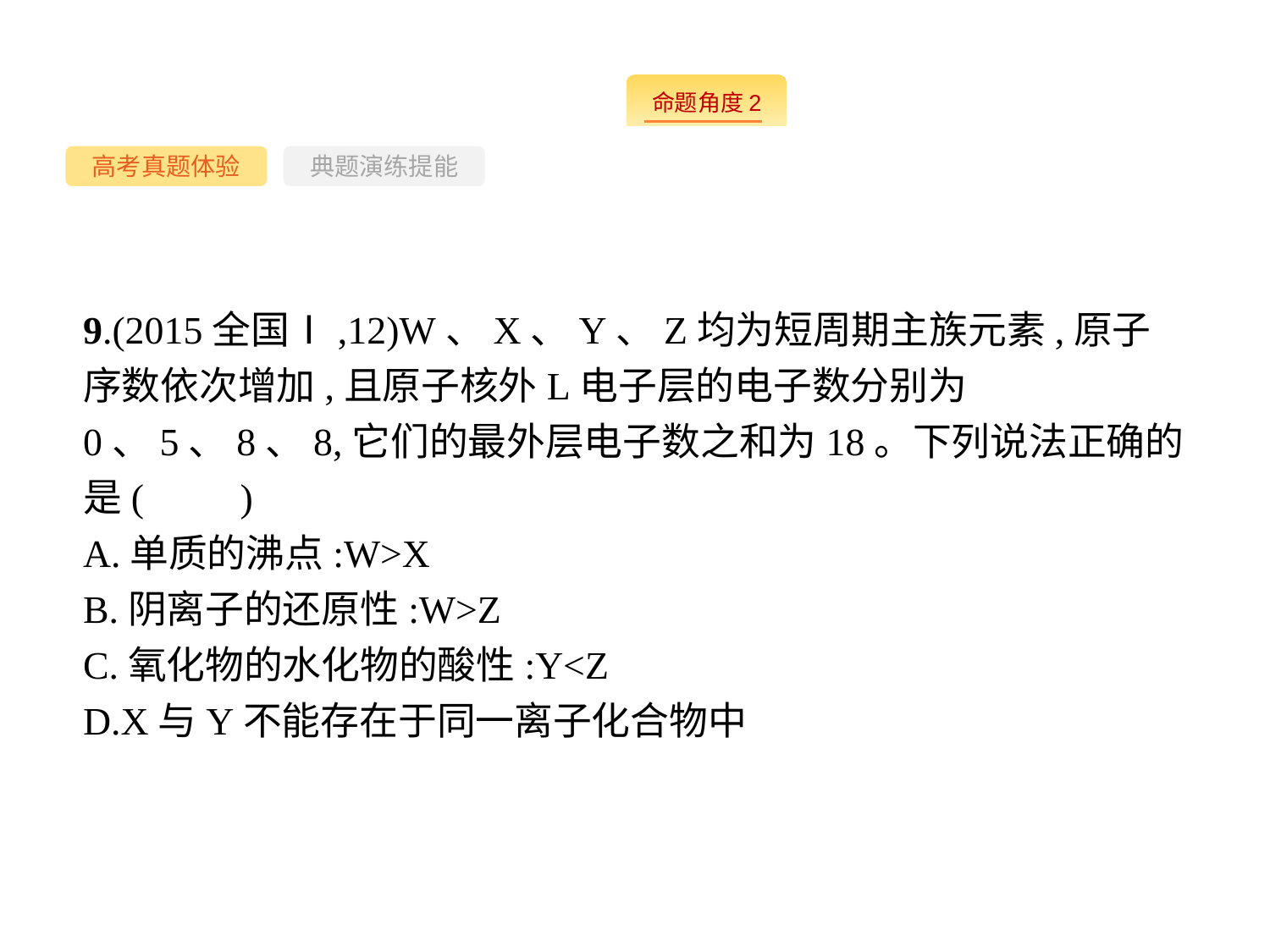

-49-
高考真题体验
典题演练提能
9.(2015全国Ⅰ,12)W、X、Y、Z均为短周期主族元素,原子序数依次增加,且原子核外L电子层的电子数分别为0、5、8、8,它们的最外层电子数之和为18。下列说法正确的是(　　)
A.单质的沸点:W>X
B.阴离子的还原性:W>Z
C.氧化物的水化物的酸性:Y<Z
D.X与Y不能存在于同一离子化合物中